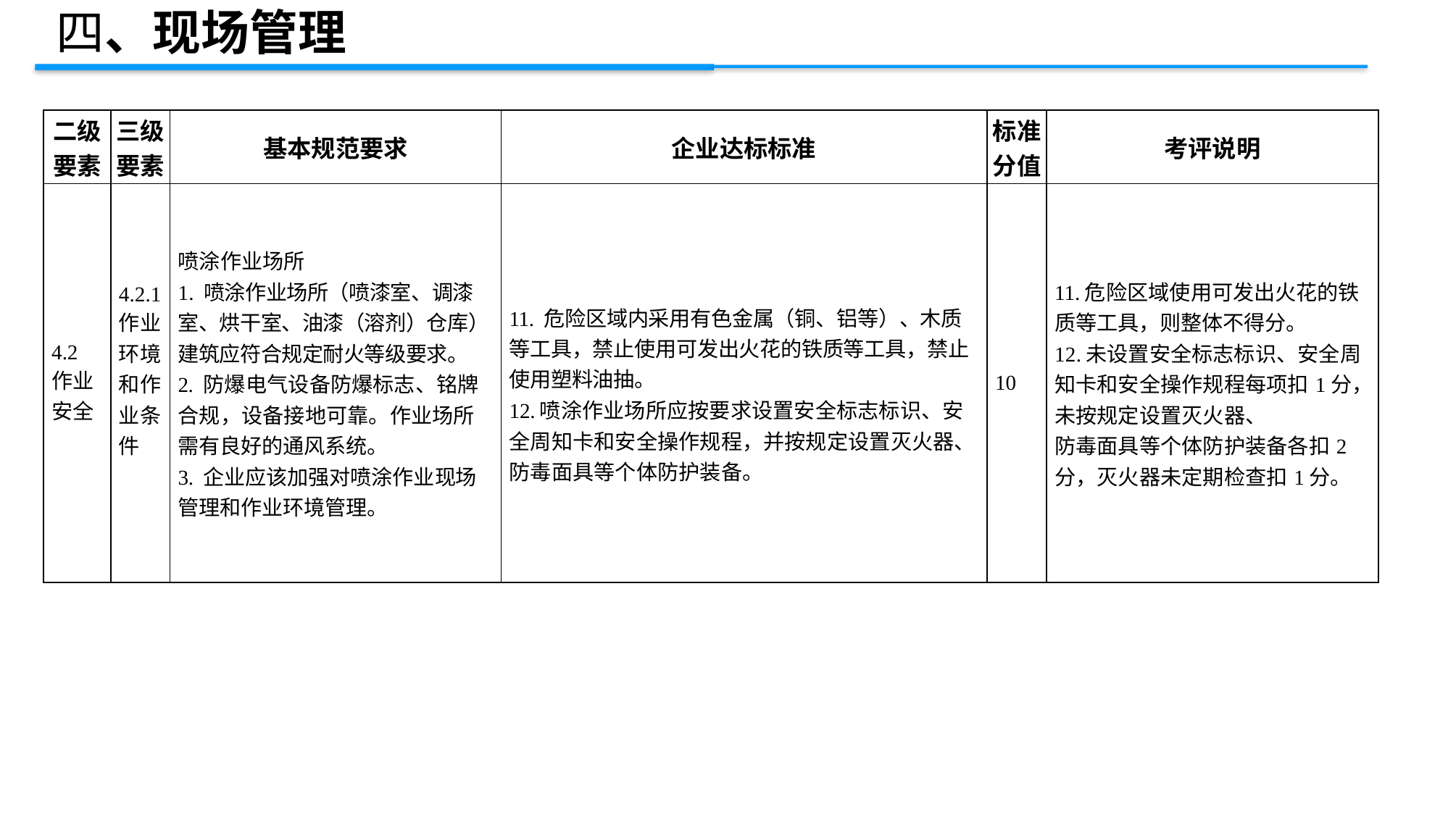

四、现场管理

| 二级 要素 | 三级 要素 | 基本规范要求 | 企业达标标准 | 标准 分值 | 考评说明 |
| --- | --- | --- | --- | --- | --- |
| 4.2作业安全 | 4.2.1作业环境和作业条件 | 喷涂作业场所 1. 喷涂作业场所（喷漆室、调漆室、烘干室、油漆（溶剂）仓库）建筑应符合规定耐火等级要求。 2. 防爆电气设备防爆标志、铭牌合规，设备接地可靠。作业场所需有良好的通风系统。 3. 企业应该加强对喷涂作业现场管理和作业环境管理。 | 11. 危险区域内采用有色金属（铜、铝等）、木质等工具，禁止使用可发出火花的铁质等工具，禁止使用塑料油抽。 12.喷涂作业场所应按要求设置安全标志标识、安全周知卡和安全操作规程，并按规定设置灭火器、防毒面具等个体防护装备。 | 10 | 11.危险区域使用可发出火花的铁质等工具，则整体不得分。 12.未设置安全标志标识、安全周知卡和安全操作规程每项扣1分，未按规定设置灭火器、 防毒面具等个体防护装备各扣2分，灭火器未定期检查扣1分。 |